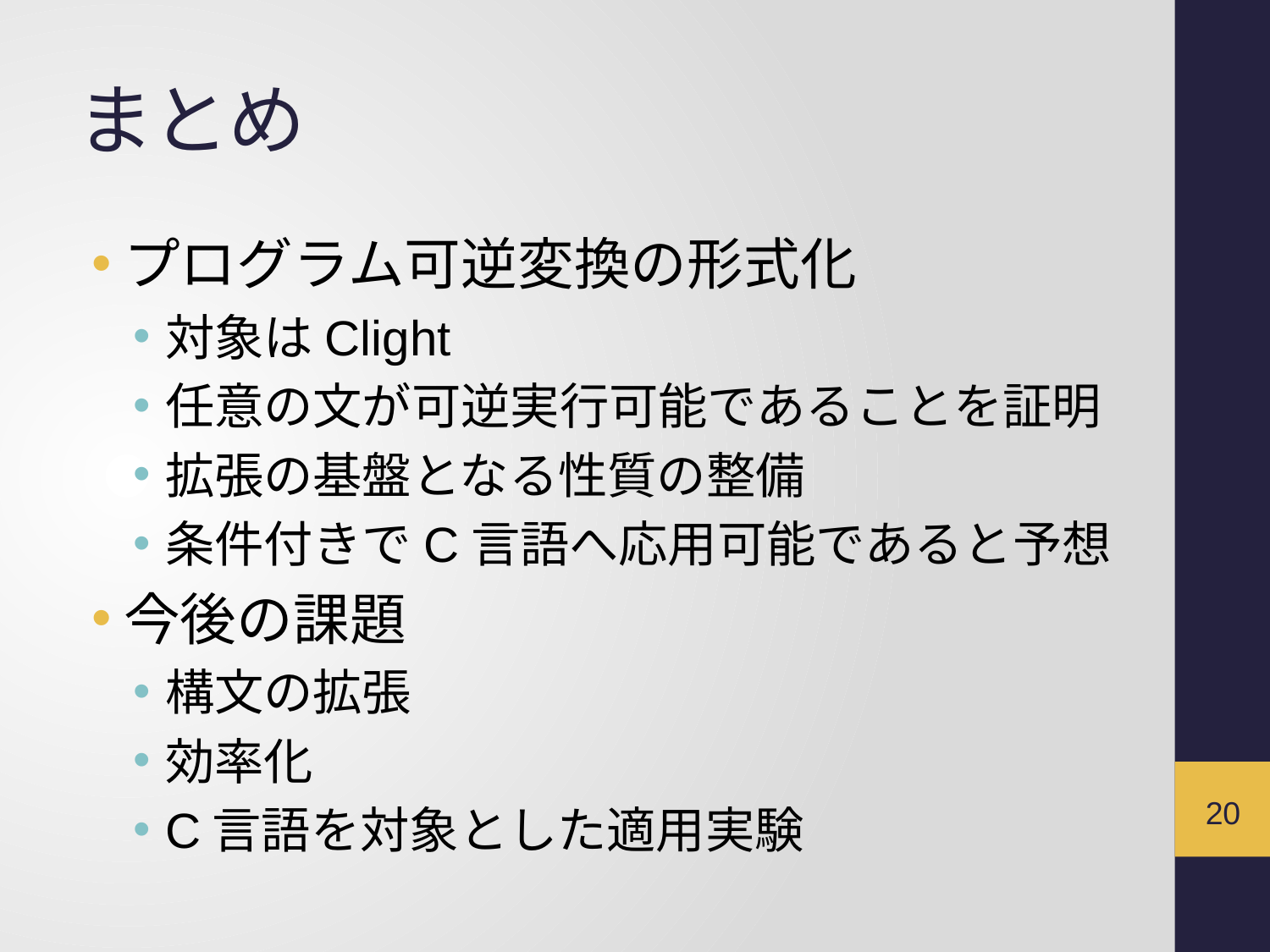

# まとめ
プログラム可逆変換の形式化
対象はClight
任意の文が可逆実行可能であることを証明
拡張の基盤となる性質の整備
条件付きでC言語へ応用可能であると予想
今後の課題
構文の拡張
効率化
C言語を対象とした適用実験

20